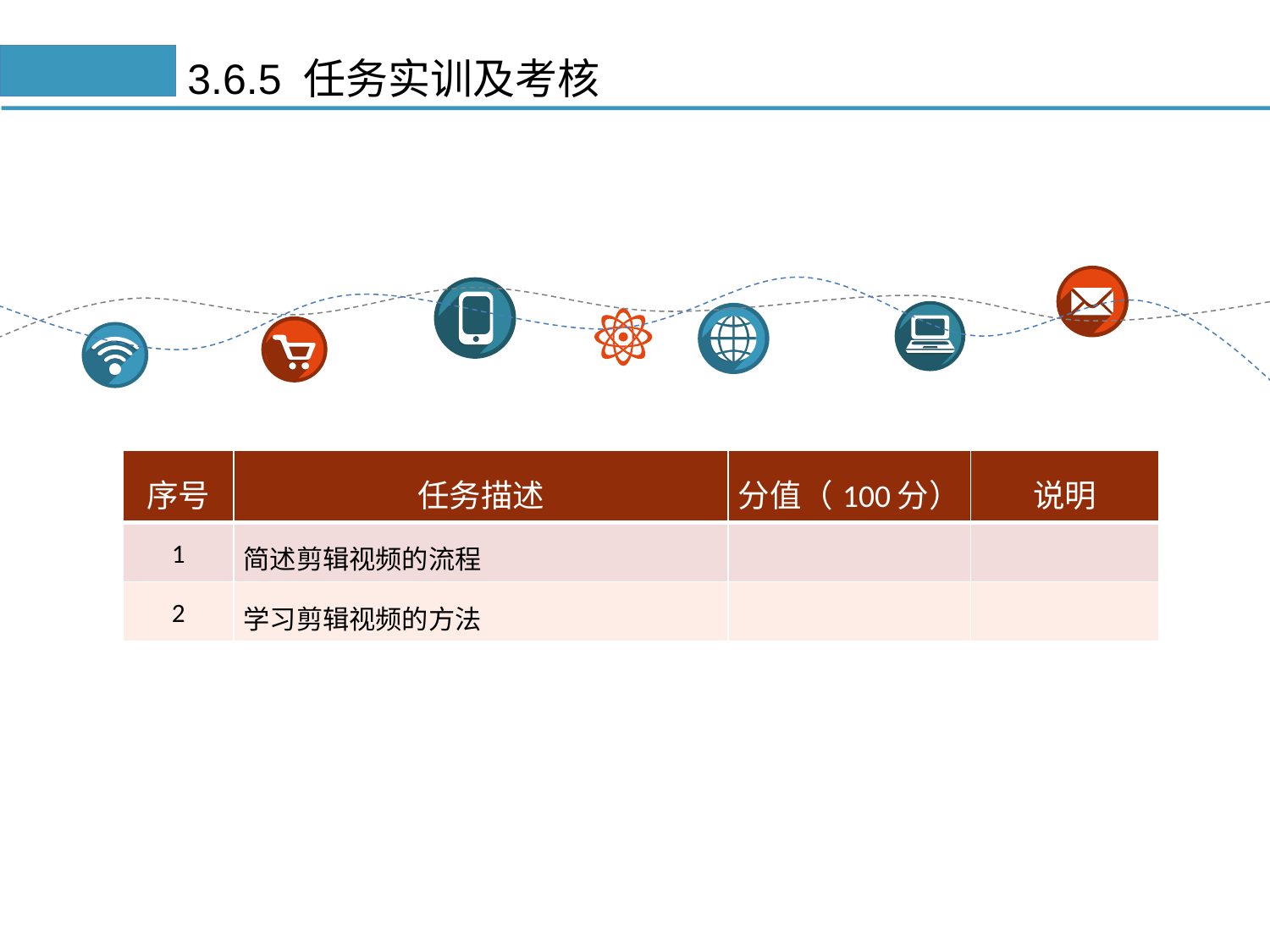

3.6.5 任务实训及考核

| 序号 | 任务描述 | 分值（100分） | 说明 |
| --- | --- | --- | --- |
| 1 | 简述剪辑视频的流程 |  |  |
| 2 | 学习剪辑视频的方法 |  |  |